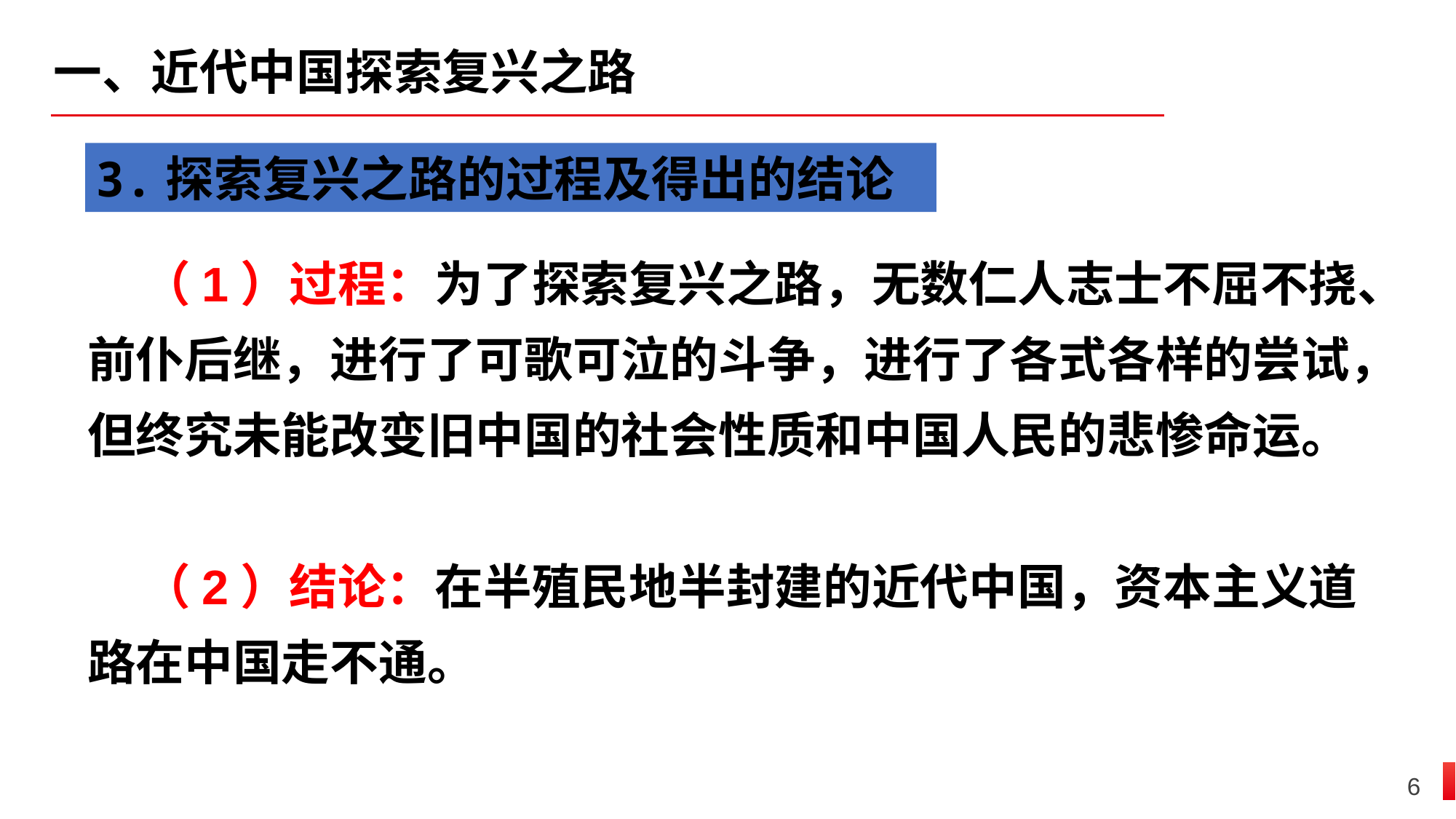

一、近代中国探索复兴之路
3.探索复兴之路的过程及得出的结论
（1）过程：为了探索复兴之路，无数仁人志士不屈不挠、前仆后继，进行了可歌可泣的斗争，进行了各式各样的尝试，但终究未能改变旧中国的社会性质和中国人民的悲惨命运。

（2）结论：在半殖民地半封建的近代中国，资本主义道路在中国走不通。